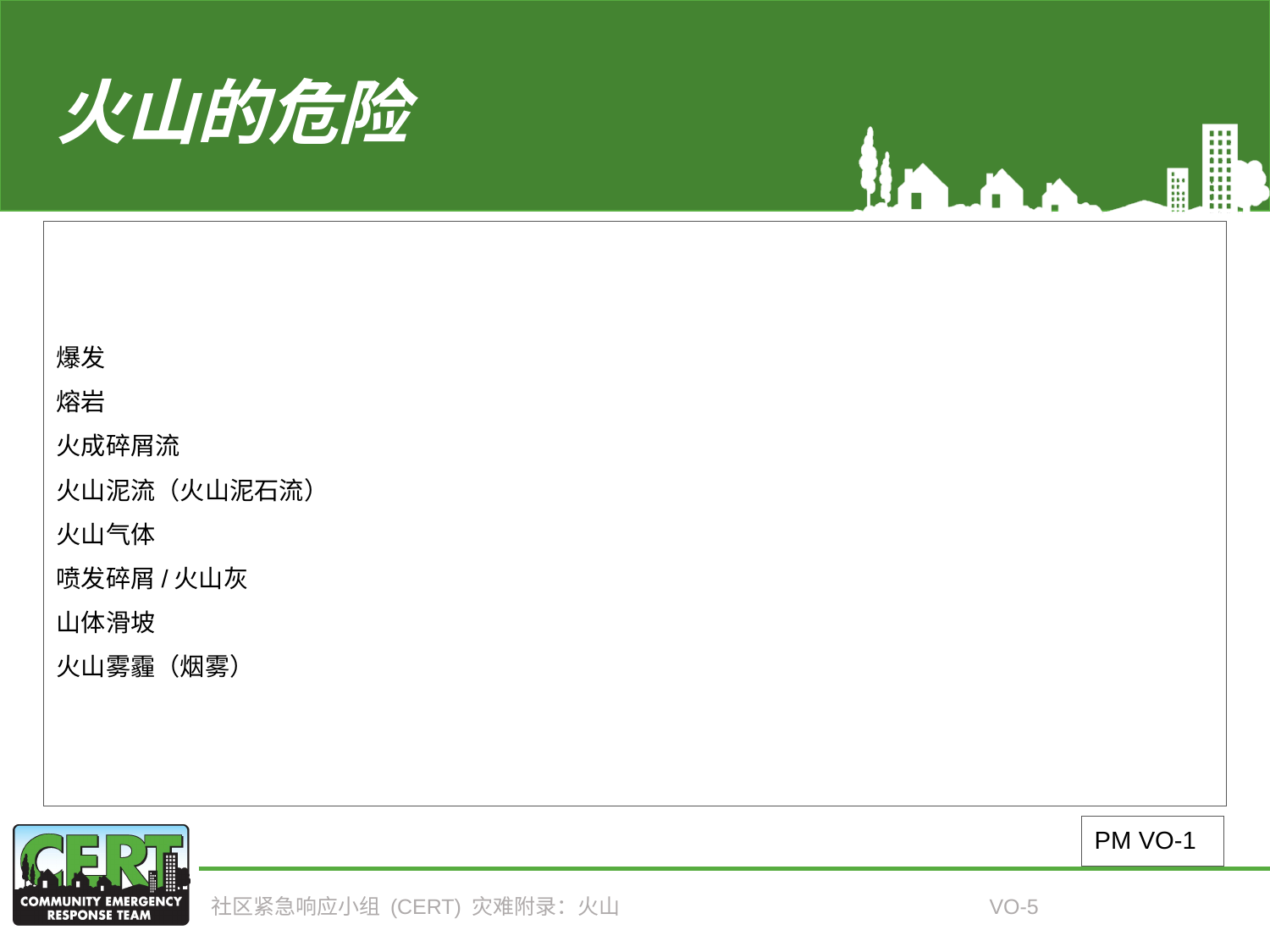

# 火山的危险
爆发
熔岩
火成碎屑流
火山泥流（火山泥石流）
火山气体
喷发碎屑/火山灰
山体滑坡
火山雾霾（烟雾）
PM VO-1
社区紧急响应小组 (CERT) 灾难附录：火山
VO-5